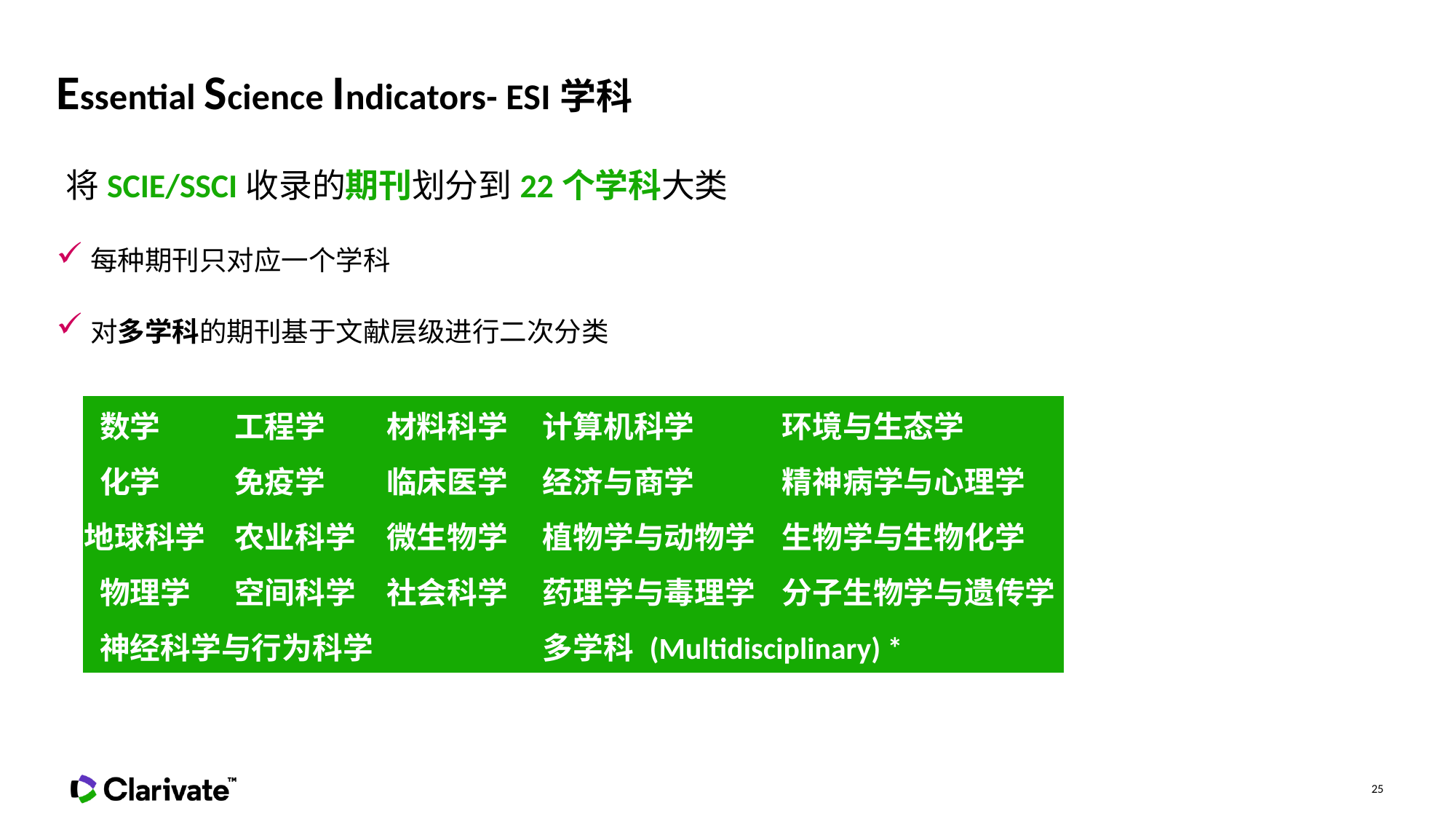

# Essential Science Indicators- ESI学科
将SCIE/SSCI收录的期刊划分到22个学科大类
每种期刊只对应一个学科
对多学科的期刊基于文献层级进行二次分类
| 数学 | 工程学 | 材料科学 | 计算机科学 | 环境与生态学 |
| --- | --- | --- | --- | --- |
| 化学 | 免疫学 | 临床医学 | 经济与商学 | 精神病学与心理学 |
| 地球科学 | 农业科学 | 微生物学 | 植物学与动物学 | 生物学与生物化学 |
| 物理学 | 空间科学 | 社会科学 | 药理学与毒理学 | 分子生物学与遗传学 |
| 神经科学与行为科学 |  |  | 多学科 (Multidisciplinary) \* |  |
25